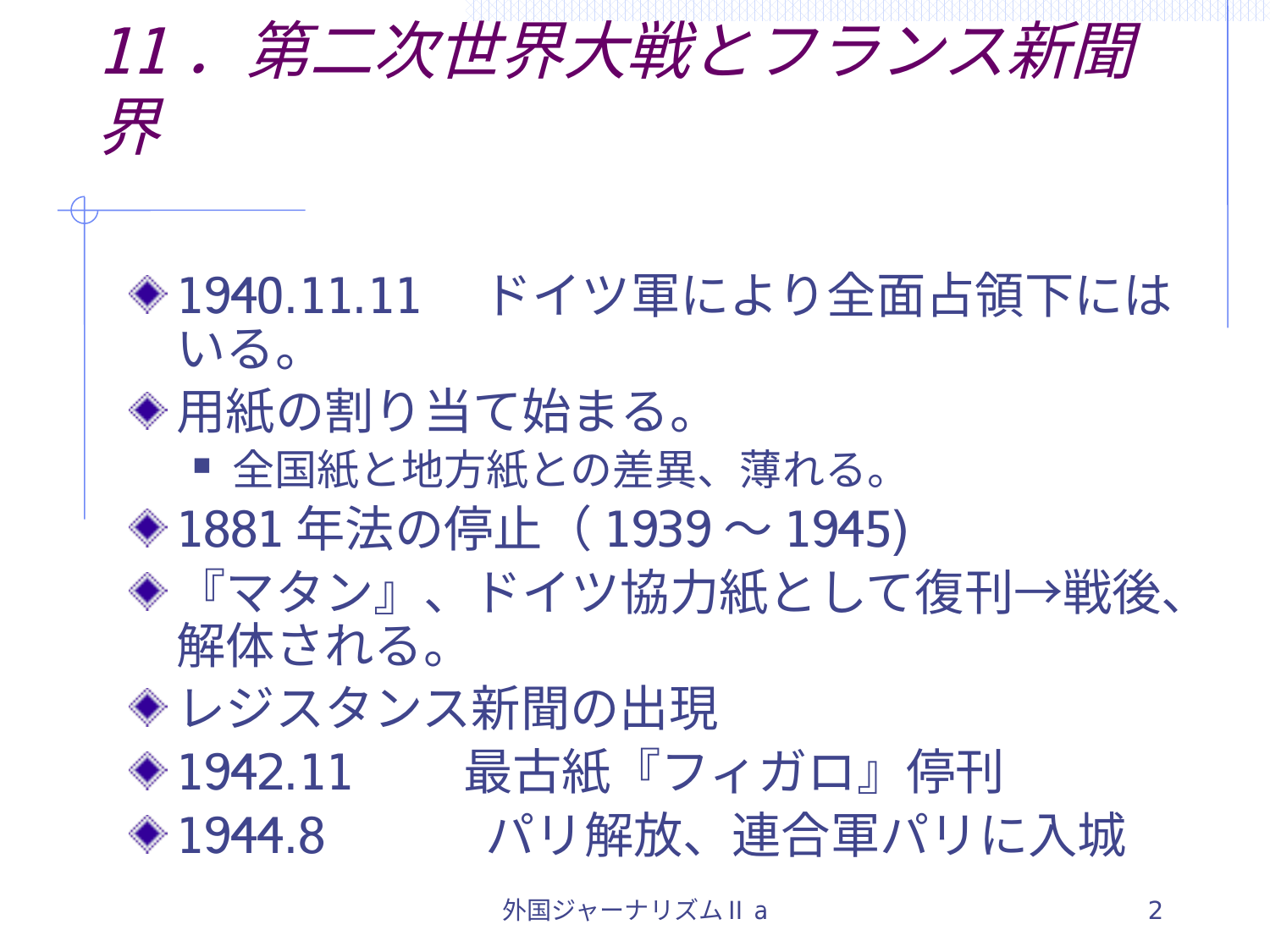

# 11．第二次世界大戦とフランス新聞界
1940.11.11　ドイツ軍により全面占領下にはいる。
用紙の割り当て始まる。
全国紙と地方紙との差異、薄れる。
1881年法の停止（1939～1945)
『マタン』、ドイツ協力紙として復刊→戦後、解体される。
レジスタンス新聞の出現
1942.11　　最古紙『フィガロ』停刊
1944.8　　　パリ解放、連合軍パリに入城
外国ジャーナリズムⅡa
2